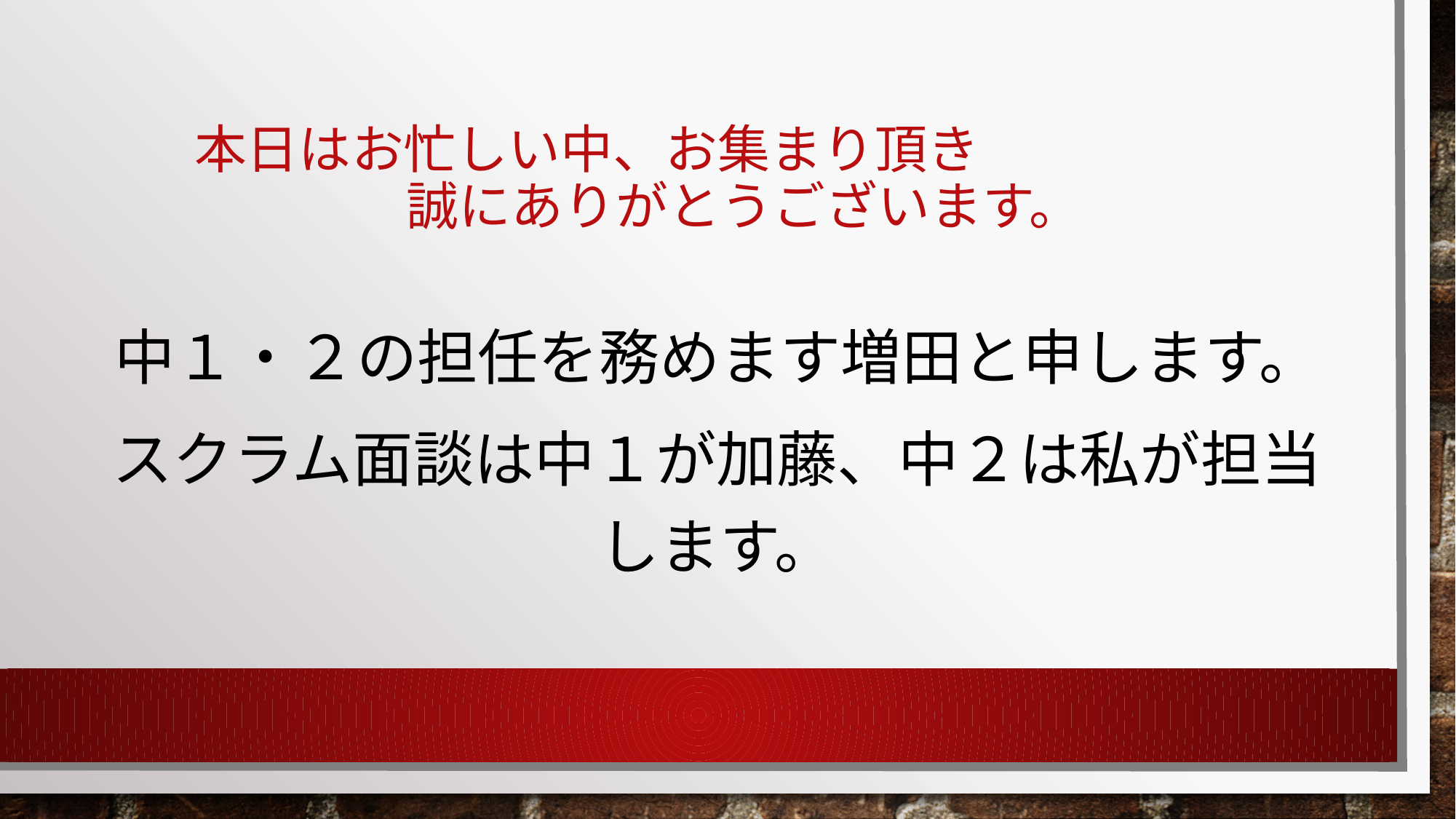

# 本日はお忙しい中、お集まり頂き　　　　　　誠にありがとうございます。
中１・２の担任を務めます増田と申します。
スクラム面談は中１が加藤、中２は私が担当します。